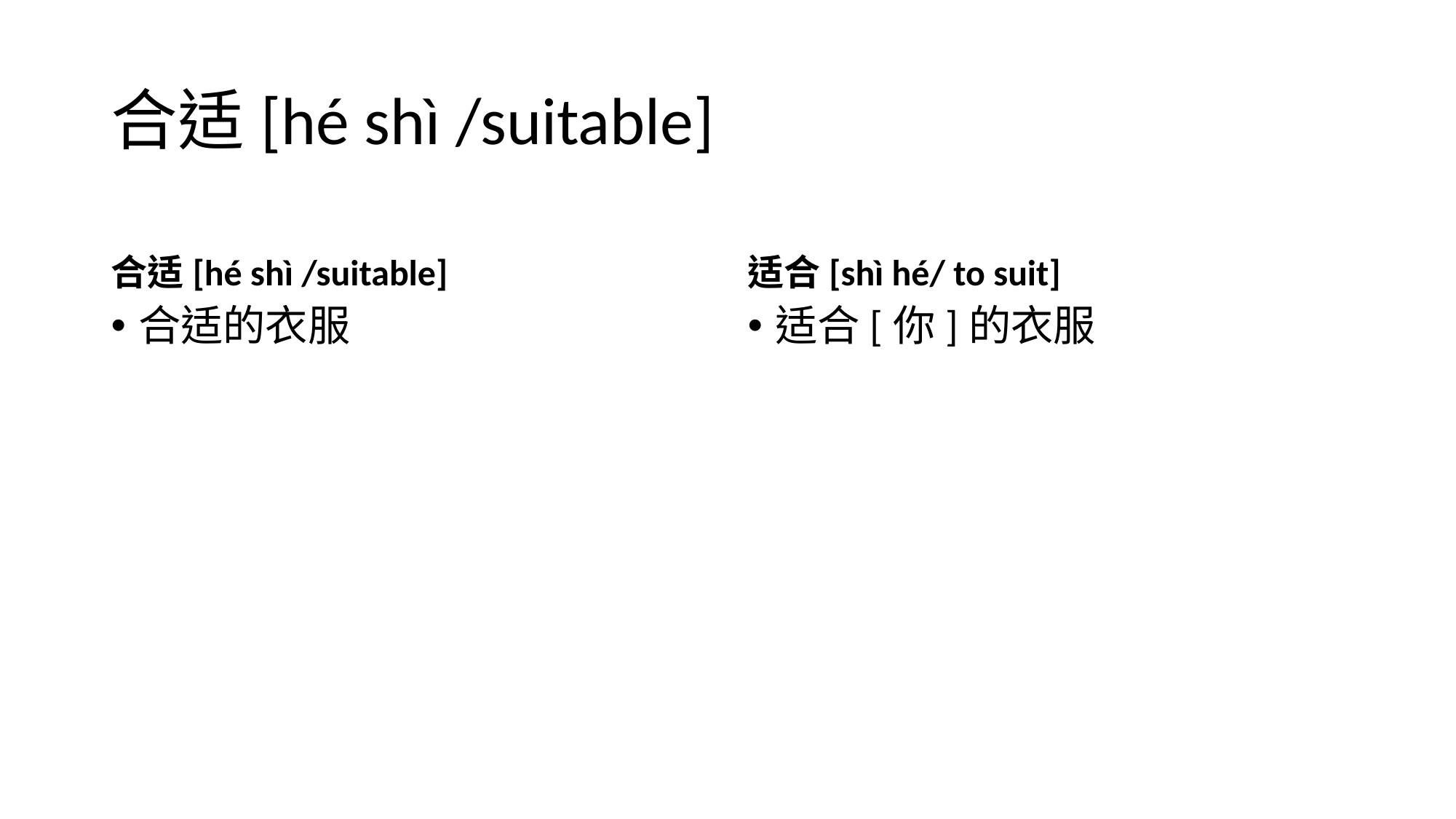

# 合适[hé shì /suitable]
合适[hé shì /suitable]
适合[shì hé/ to suit]
合适的衣服

适合[你]的衣服